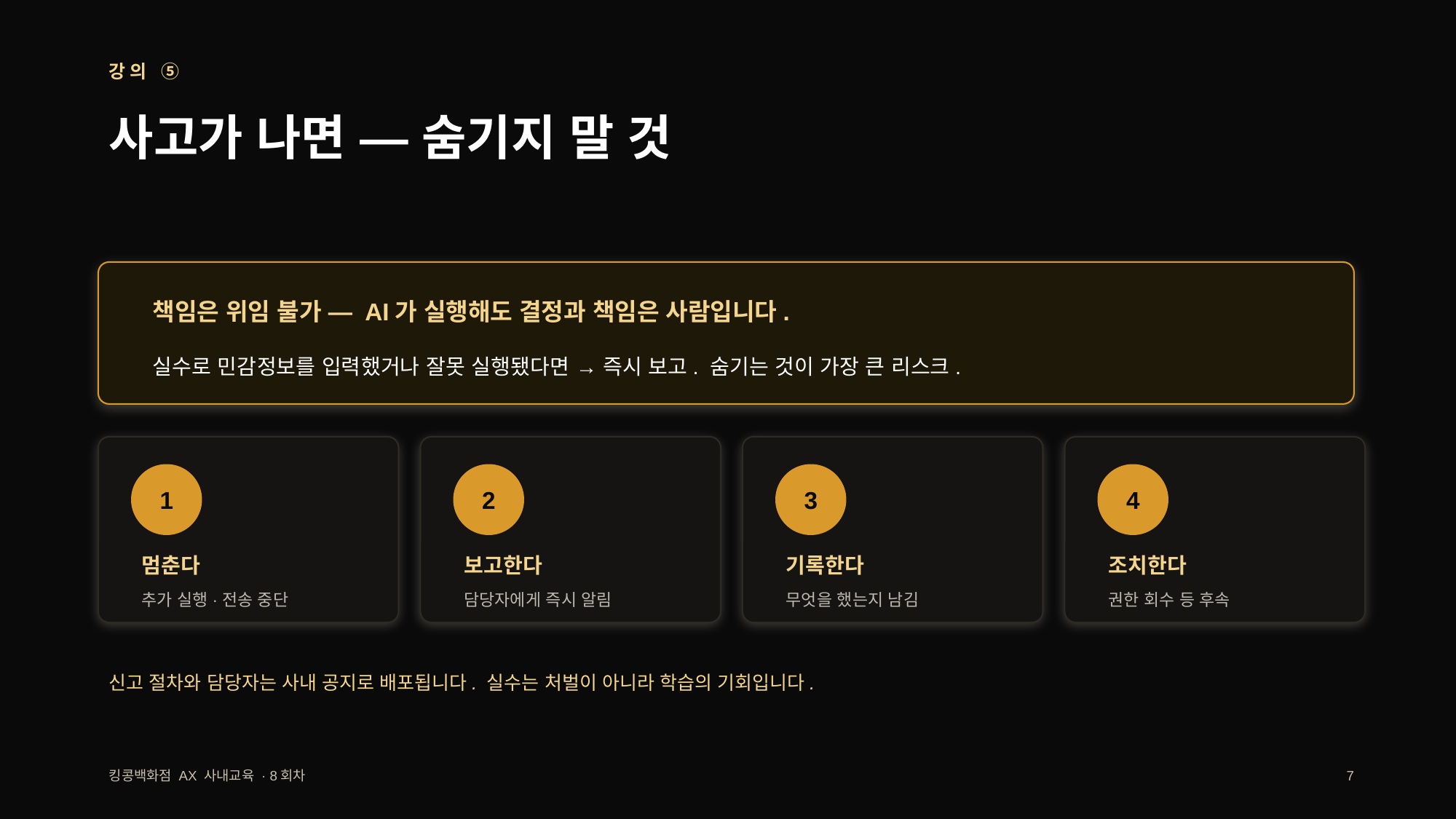

강의 ⑤
사고가 나면 — 숨기지 말 것

책임은 위임 불가 — AI가 실행해도 결정과 책임은 사람입니다.
실수로 민감정보를 입력했거나 잘못 실행됐다면 → 즉시 보고. 숨기는 것이 가장 큰 리스크.

1

2

3

4
멈춘다
보고한다
기록한다
조치한다
추가 실행·전송 중단
담당자에게 즉시 알림
무엇을 했는지 남김
권한 회수 등 후속
신고 절차와 담당자는 사내 공지로 배포됩니다. 실수는 처벌이 아니라 학습의 기회입니다.
킹콩백화점 AX 사내교육 · 8회차
7